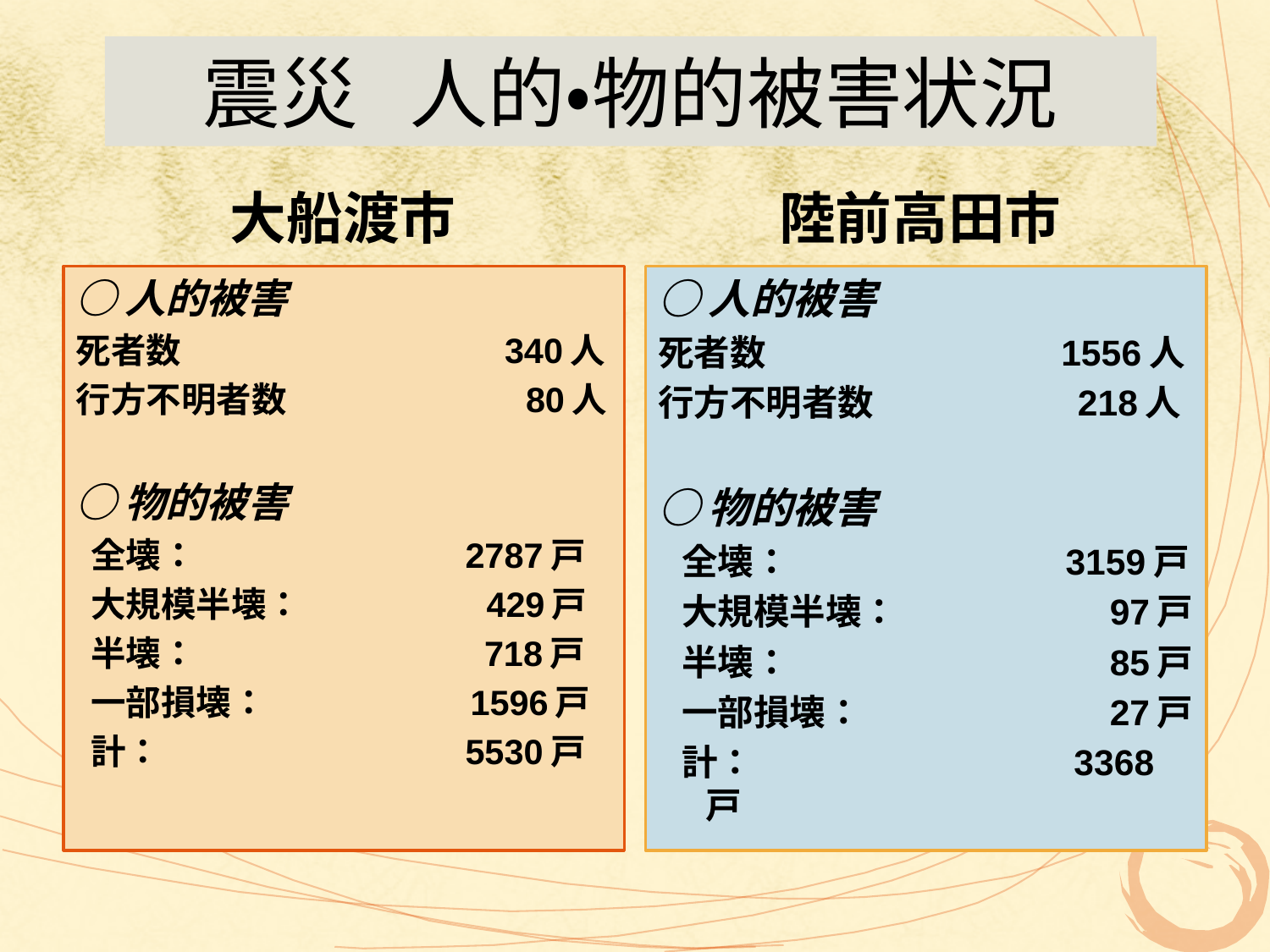

# 震災   人的・物的被害状況
大船渡市
陸前高田市
○人的被害
死者数　　　　　　　　　340人
行方不明者数　　　　　       80人

○物的被害
 全壊：　　　　　　　  2787戸
 大規模半壊：　 　        　429戸
 半壊：　　　　　　　　718戸
 一部損壊：　　　 　      1596戸
 計：　　　　　　　  　5530戸
○人的被害
死者数　　　　　　　　1556人
行方不明者数　　　　  　218人

○物的被害
  全壊：　　　　　　　  3159戸
  大規模半壊：　　　　   　97戸
  半壊：　　　　　　   　　85戸
  一部損壊：　　　　   　　27戸
  計：　　　　　　　   　3368戸